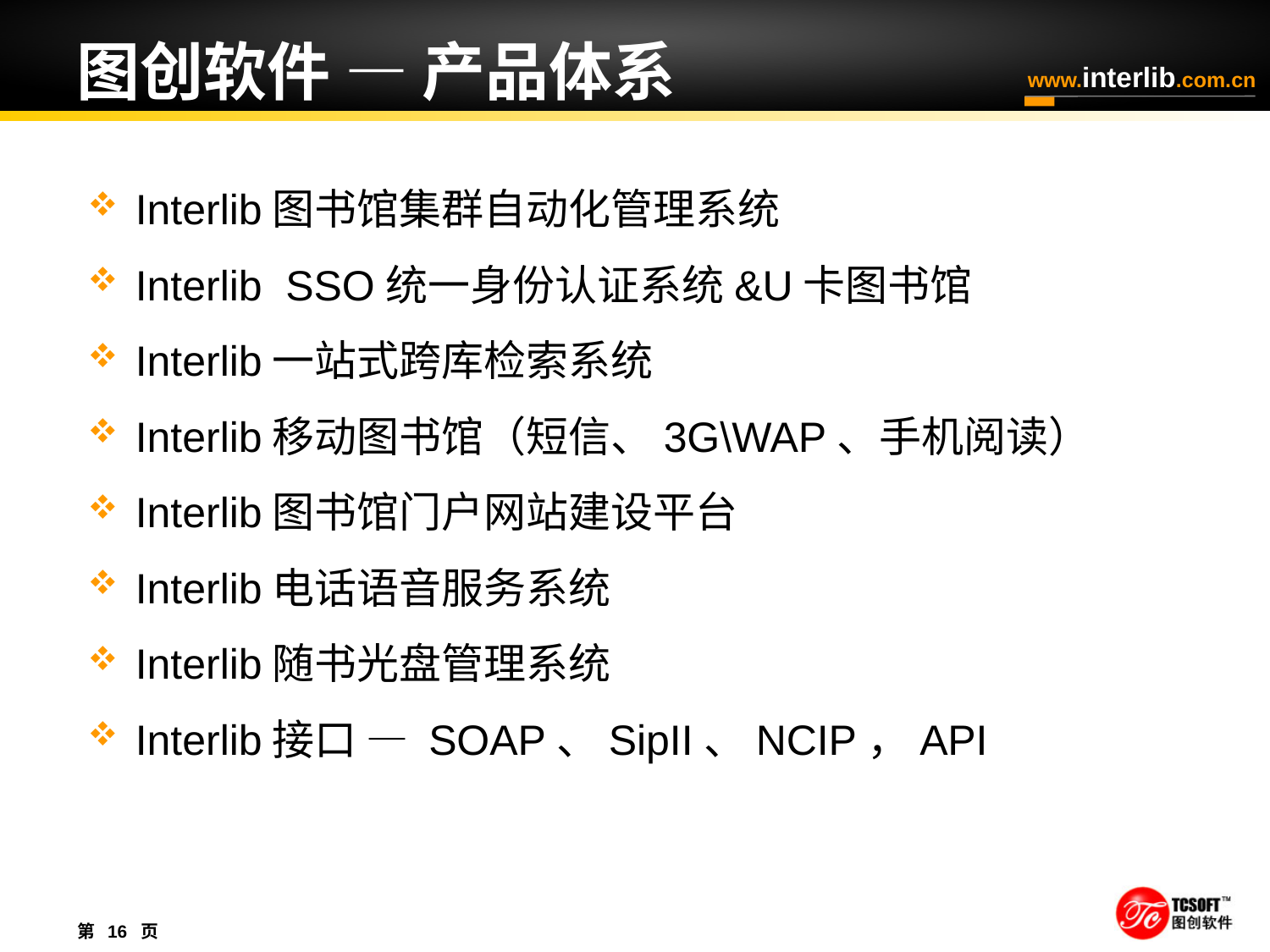

# 图创软件 — 产品体系
Interlib图书馆集群自动化管理系统
Interlib  SSO统一身份认证系统&U卡图书馆
Interlib一站式跨库检索系统
Interlib移动图书馆（短信、3G\WAP、手机阅读）
Interlib图书馆门户网站建设平台
Interlib电话语音服务系统
Interlib随书光盘管理系统
Interlib接口 — SOAP、SipII、NCIP，API